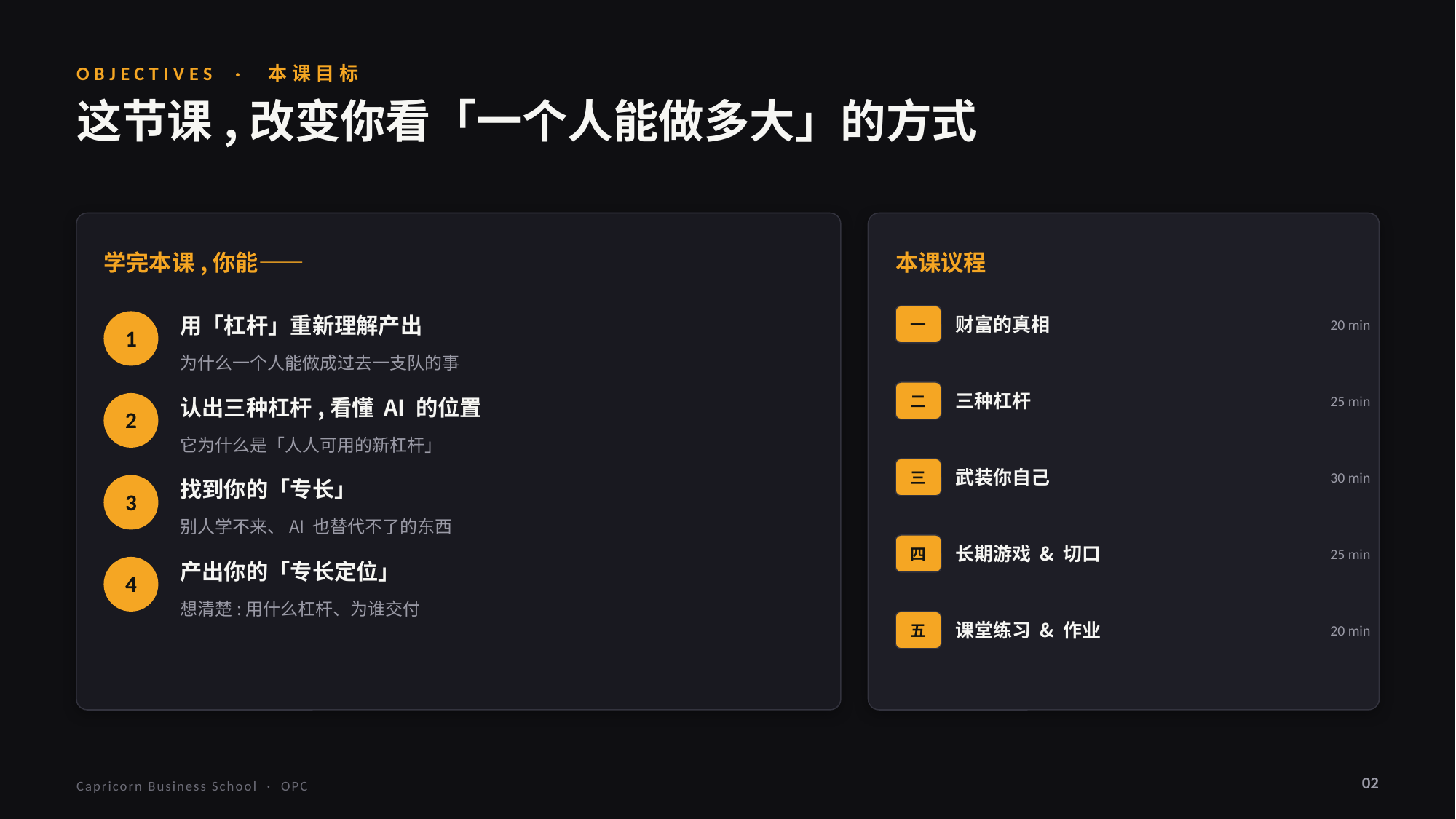

OBJECTIVES  ·  本课目标
这节课,改变你看「一个人能做多大」的方式

学完本课,你能——
本课议程
财富的真相
20 min

一
用「杠杆」重新理解产出
1

为什么一个人能做成过去一支队的事
三种杠杆
25 min

二
认出三种杠杆,看懂 AI 的位置
2

它为什么是「人人可用的新杠杆」
武装你自己
30 min

三
找到你的「专长」
3

别人学不来、AI 也替代不了的东西
长期游戏 & 切口
25 min

四
产出你的「专长定位」
4

想清楚:用什么杠杆、为谁交付
课堂练习 & 作业
20 min

五
02
Capricorn Business School  ·  OPC